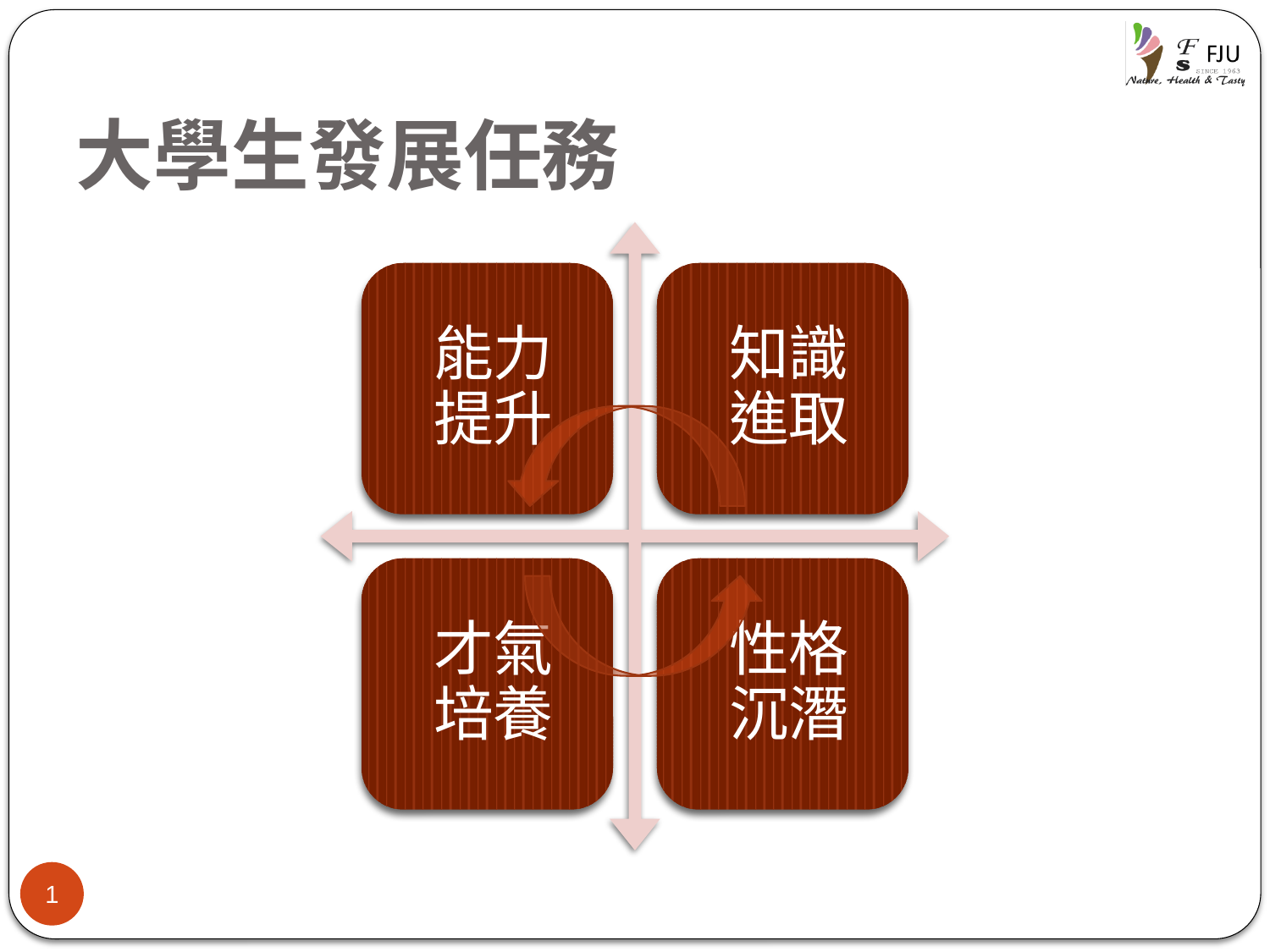

# 大學生發展任務
能力 提升
知識 進取
才氣 培養
性格 沉潛

1